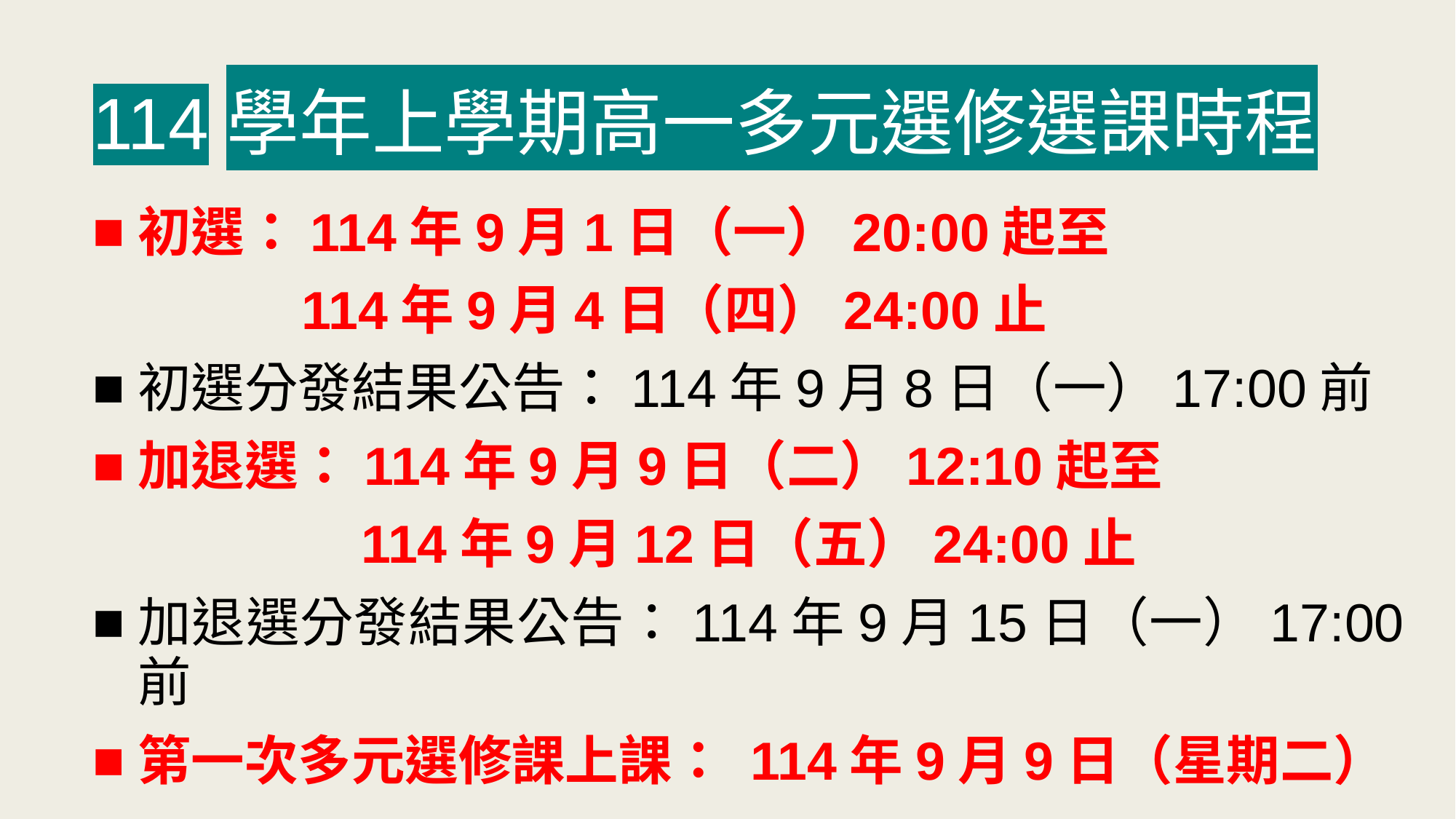

# 114學年上學期高一多元選修選課時程
初選：114年9月1日（一）20:00起至
              114年9月4日（四）24:00止
初選分發結果公告：114年9月8日（一）17:00前
加退選：114年9月9日（二）12:10起至
                  114年9月12日（五）24:00止
加退選分發結果公告：114年9月15日（一）17:00前
第一次多元選修課上課： 114年9月9日（星期二）